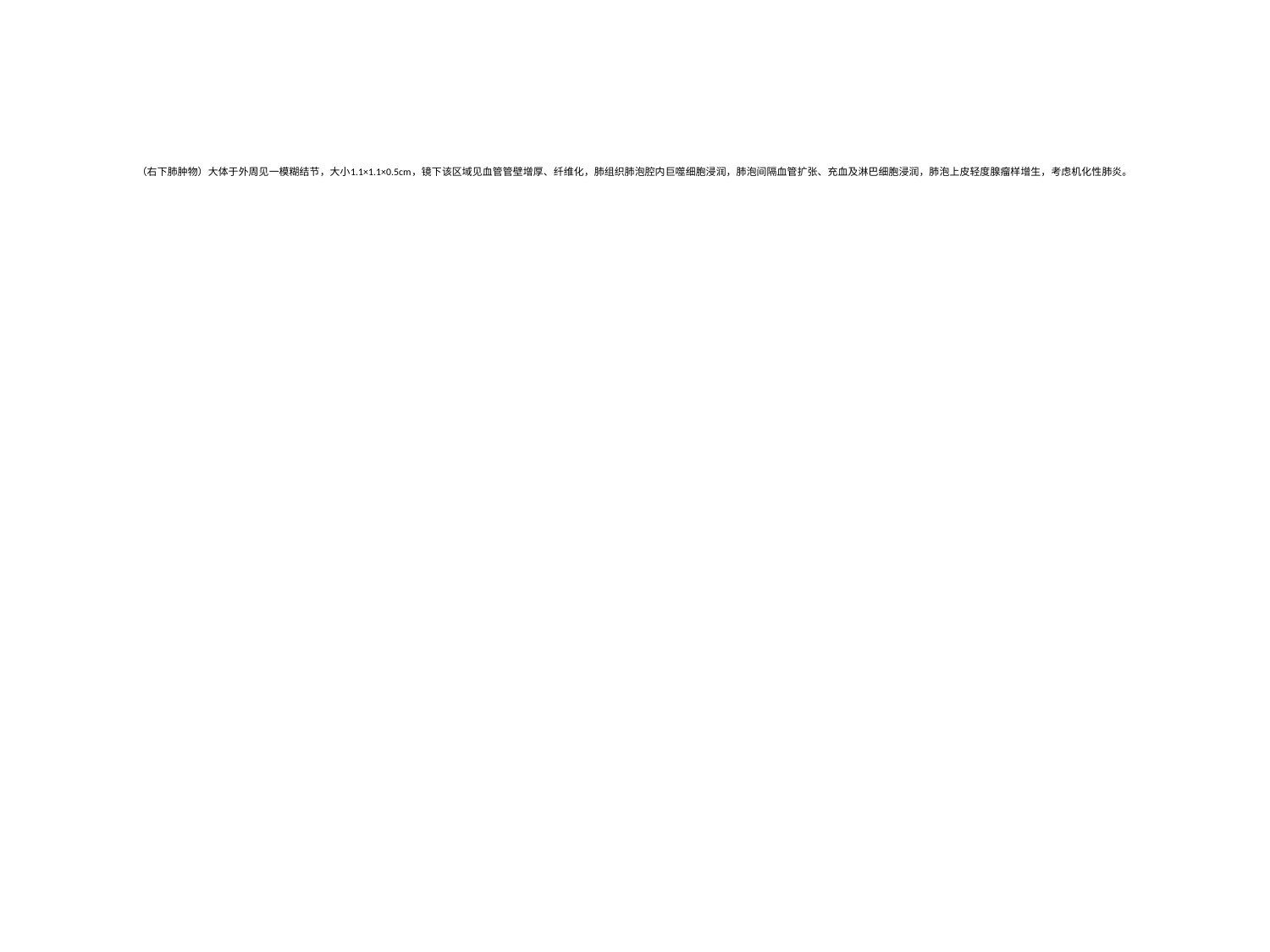

# （右下肺肿物）大体于外周见一模糊结节，大小1.1×1.1×0.5cm，镜下该区域见血管管壁增厚、纤维化，肺组织肺泡腔内巨噬细胞浸润，肺泡间隔血管扩张、充血及淋巴细胞浸润，肺泡上皮轻度腺瘤样增生，考虑机化性肺炎。